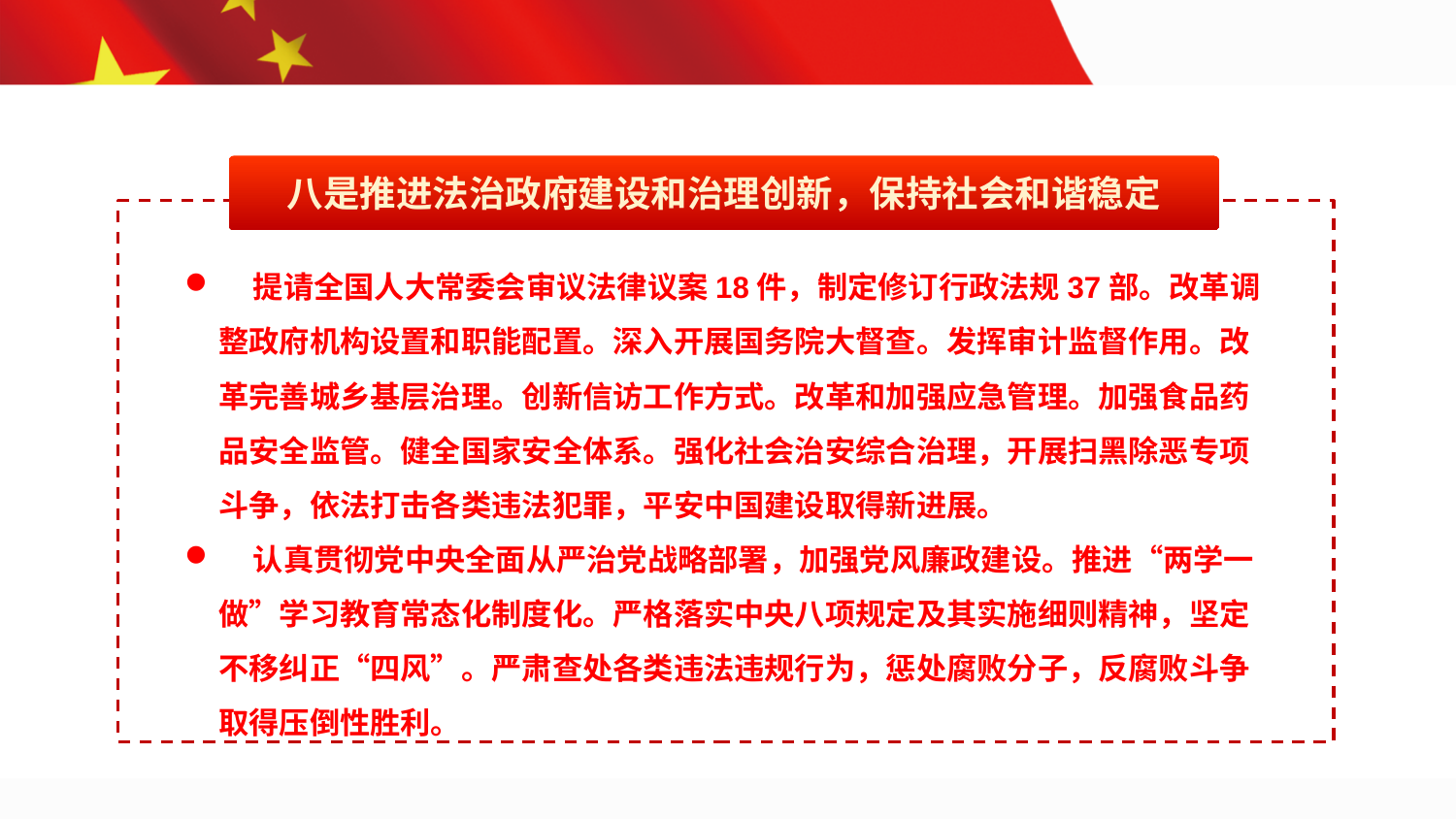

八是推进法治政府建设和治理创新，保持社会和谐稳定

    提请全国人大常委会审议法律议案18件，制定修订行政法规37部。改革调整政府机构设置和职能配置。深入开展国务院大督查。发挥审计监督作用。改革完善城乡基层治理。创新信访工作方式。改革和加强应急管理。加强食品药品安全监管。健全国家安全体系。强化社会治安综合治理，开展扫黑除恶专项斗争，依法打击各类违法犯罪，平安中国建设取得新进展。
    认真贯彻党中央全面从严治党战略部署，加强党风廉政建设。推进“两学一做”学习教育常态化制度化。严格落实中央八项规定及其实施细则精神，坚定不移纠正“四风”。严肃查处各类违法违规行为，惩处腐败分子，反腐败斗争取得压倒性胜利。